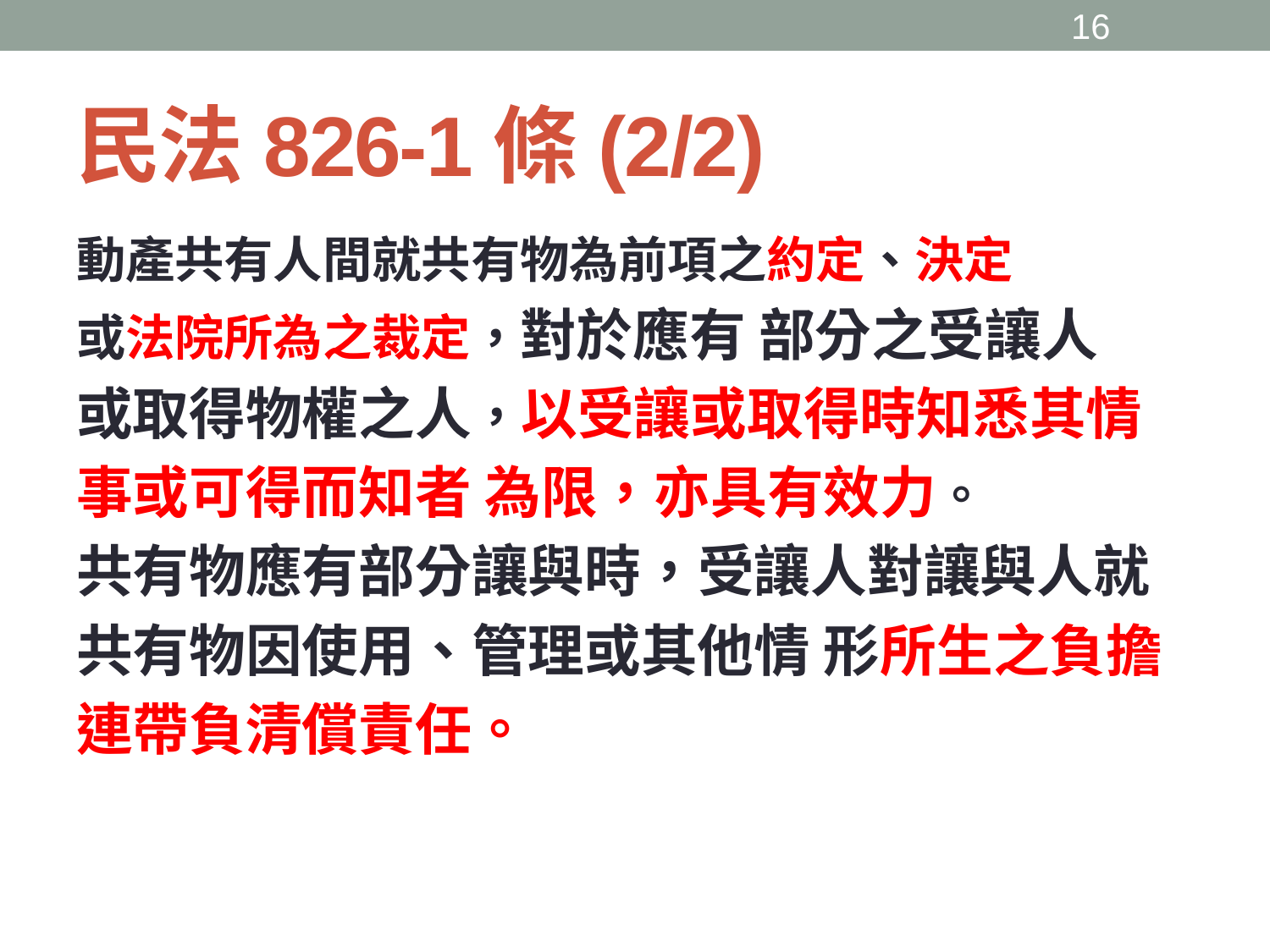

16
# 民法826-1條(2/2)
動產共有人間就共有物為前項之約定、決定
或法院所為之裁定，對於應有 部分之受讓人
或取得物權之人，以受讓或取得時知悉其情
事或可得而知者 為限，亦具有效力。
共有物應有部分讓與時，受讓人對讓與人就
共有物因使用、管理或其他情 形所生之負擔
連帶負清償責任。